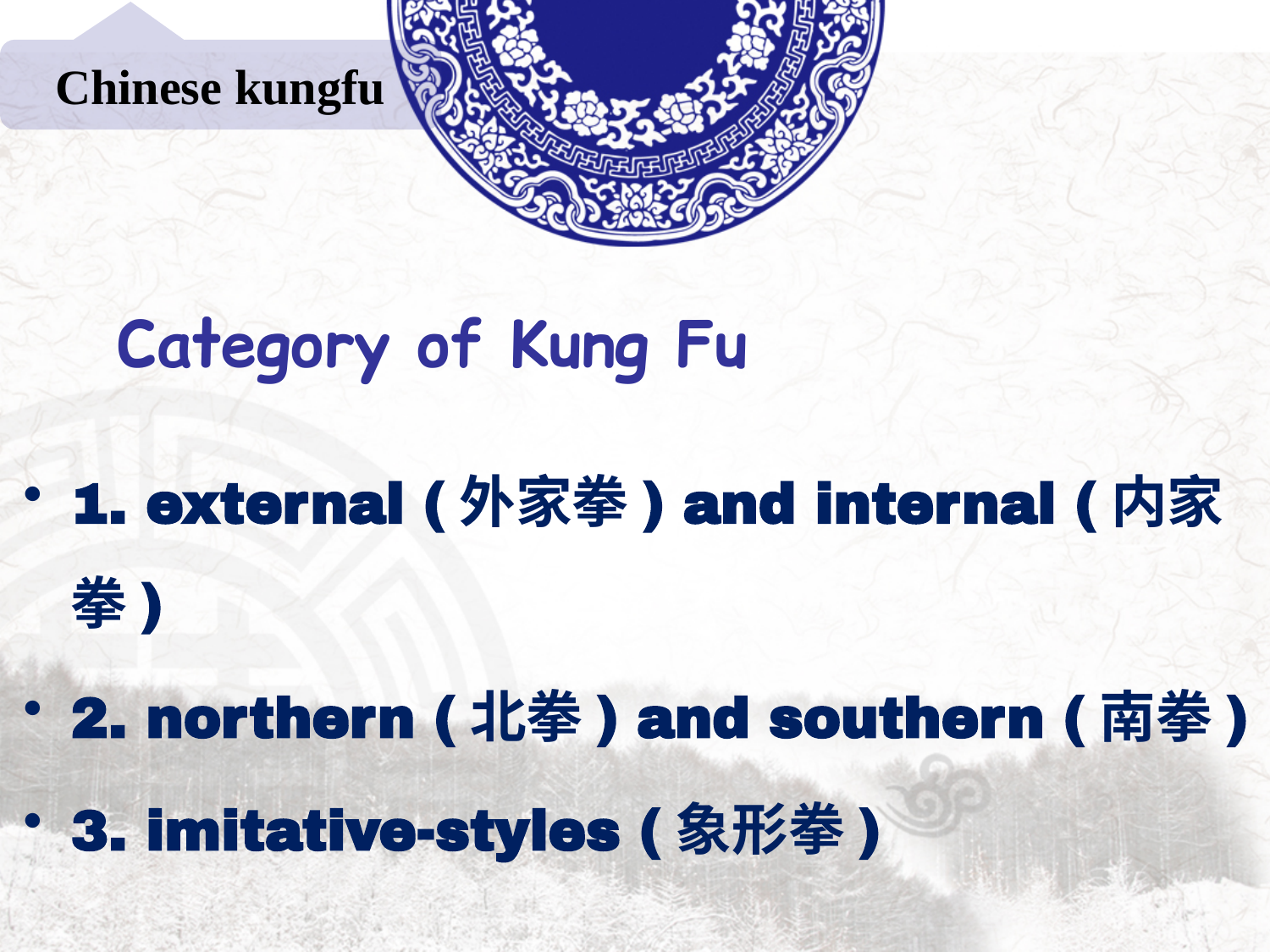

Chinese kungfu
Category of Kung Fu
1. external (外家拳) and internal (内家拳)
2. northern (北拳) and southern (南拳)
3. imitative-styles (象形拳)